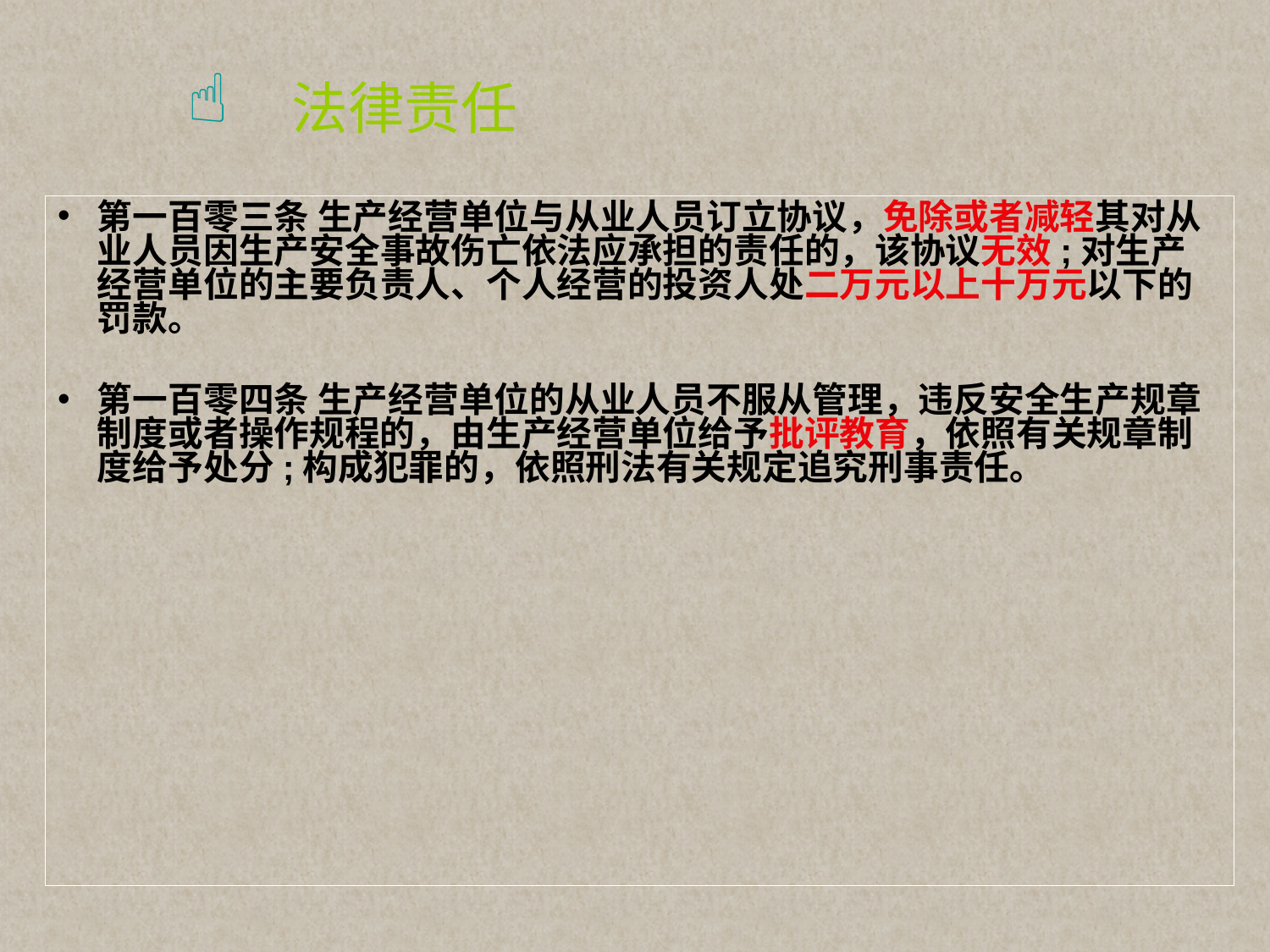

法律责任
第一百零三条 生产经营单位与从业人员订立协议，免除或者减轻其对从业人员因生产安全事故伤亡依法应承担的责任的，该协议无效;对生产经营单位的主要负责人、个人经营的投资人处二万元以上十万元以下的罚款。

第一百零四条 生产经营单位的从业人员不服从管理，违反安全生产规章制度或者操作规程的，由生产经营单位给予批评教育，依照有关规章制度给予处分;构成犯罪的，依照刑法有关规定追究刑事责任。